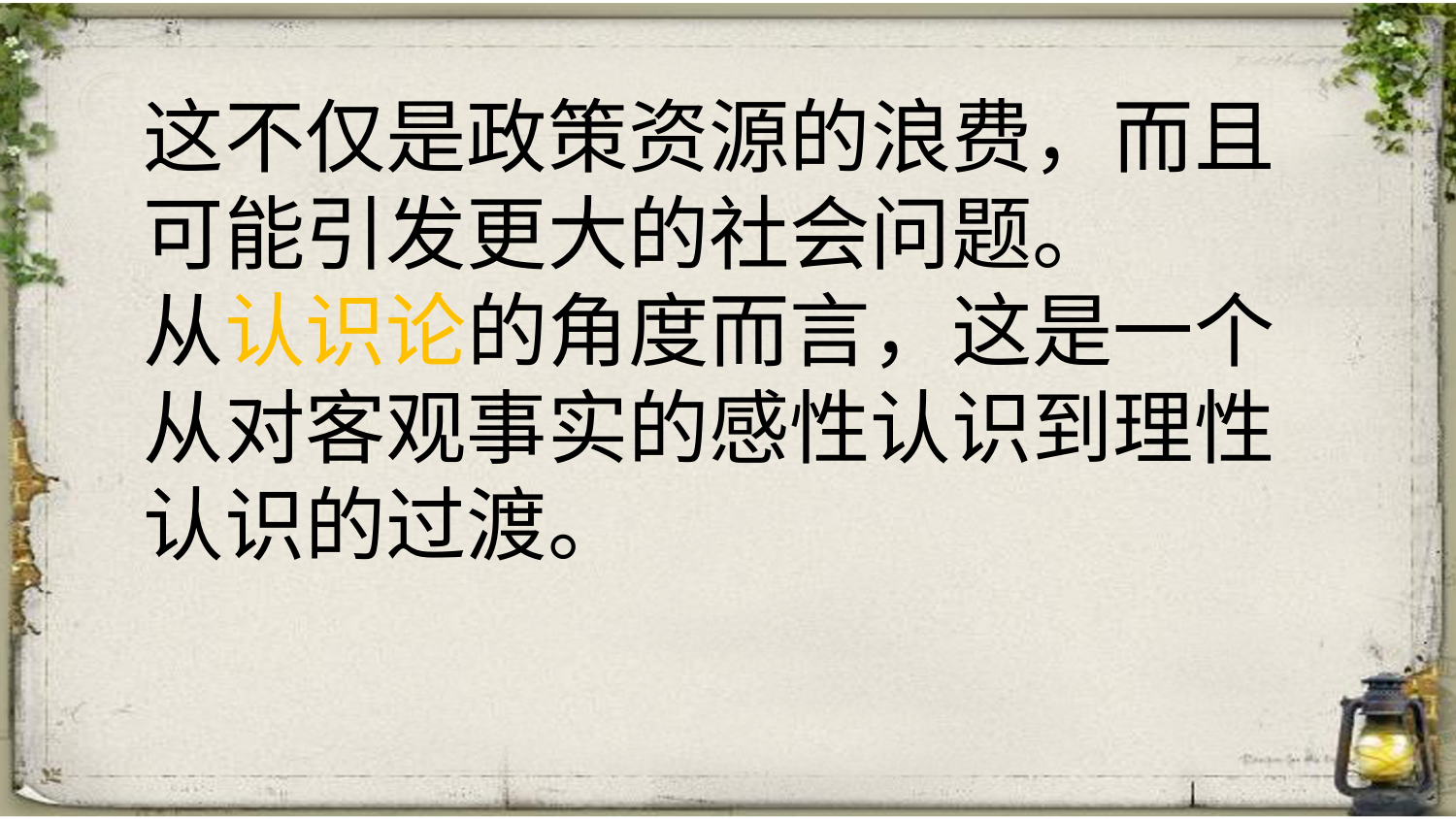

这不仅是政策资源的浪费，而且可能引发更大的社会问题。
从认识论的角度而言，这是一个从对客观事实的感性认识到理性认识的过渡。